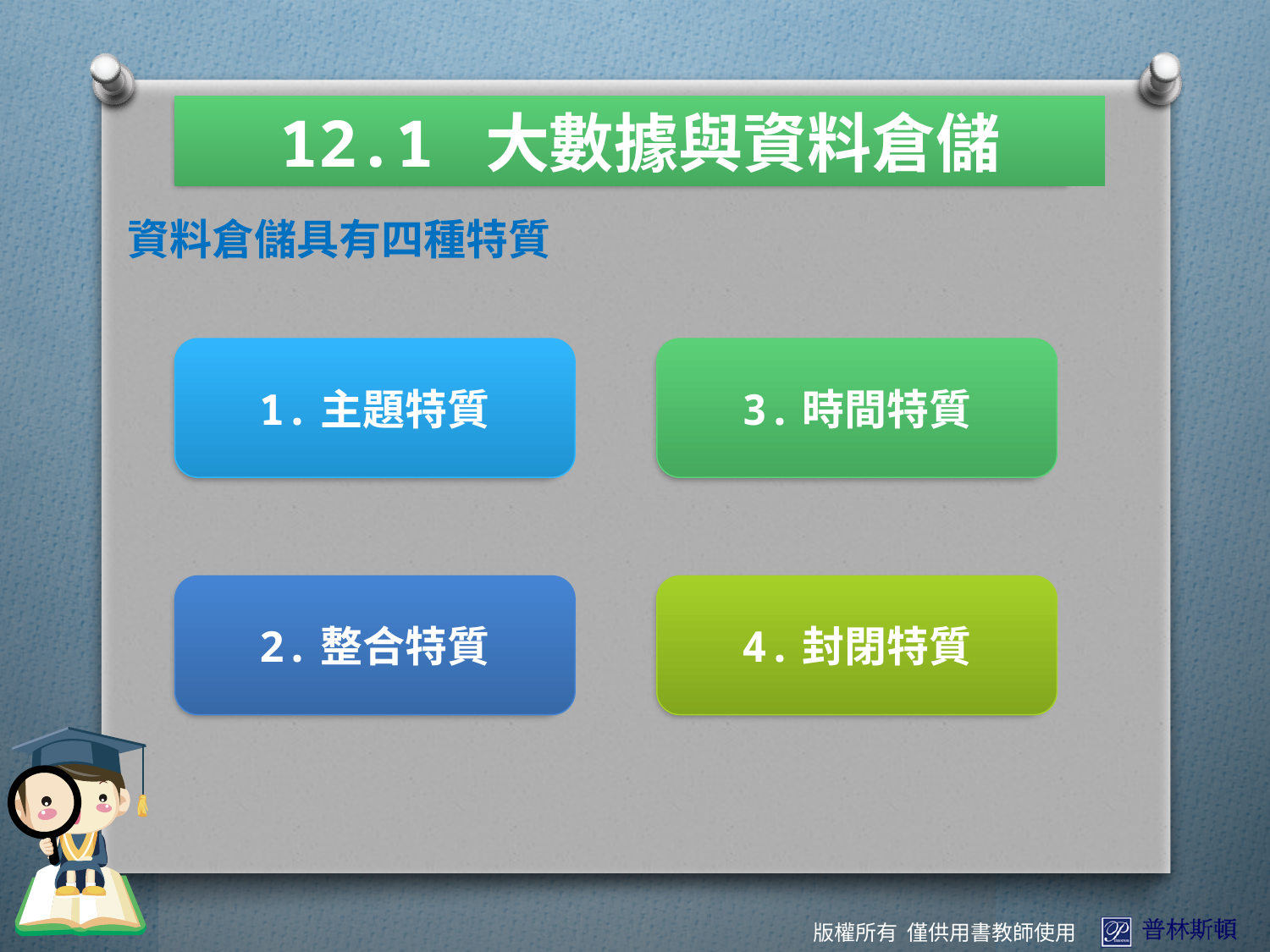

12.1 大數據與資料倉儲
資料倉儲具有四種特質
1.主題特質
3.時間特質
2.整合特質
4.封閉特質